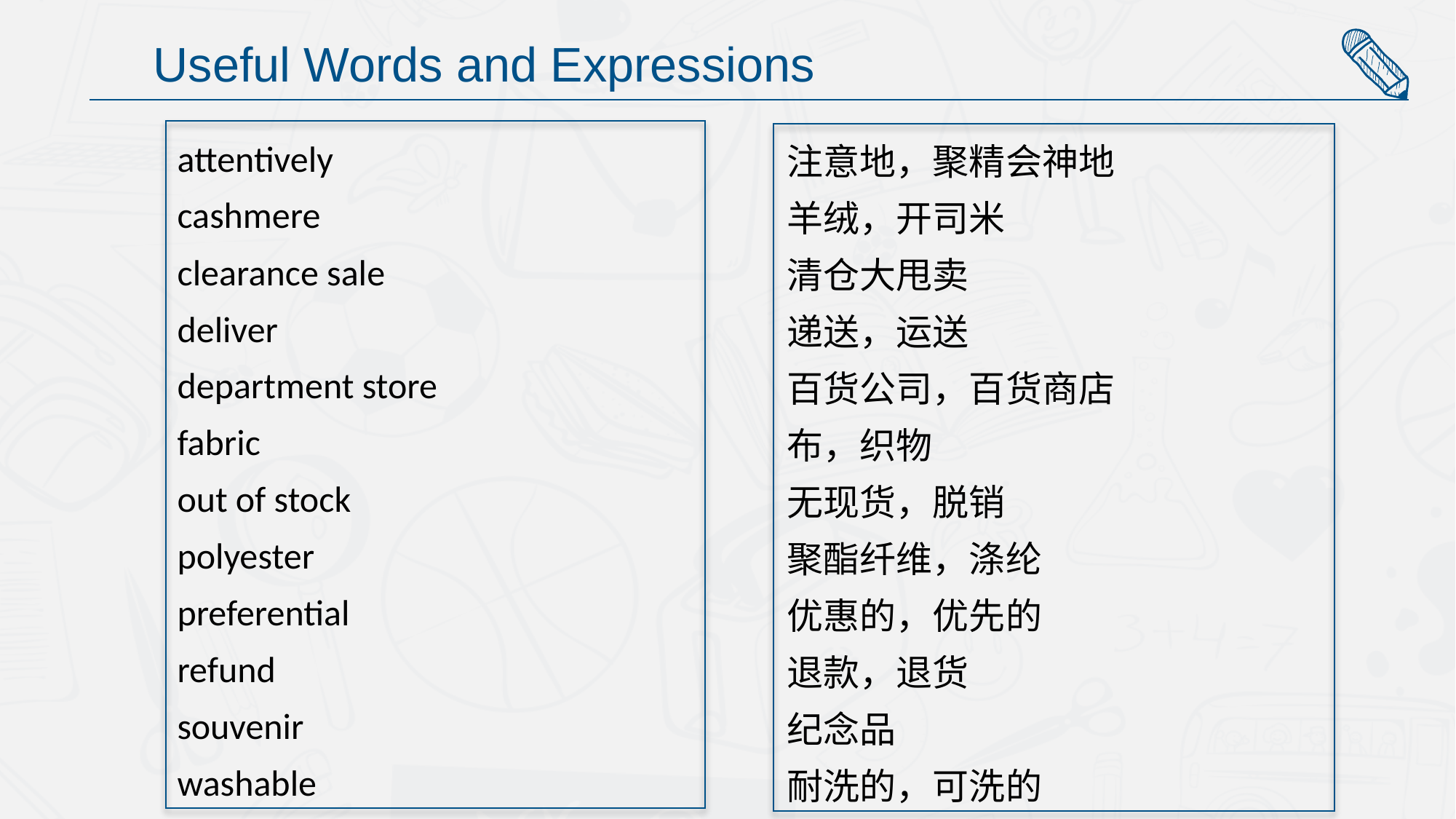

Useful Words and Expressions
attentively
cashmere
clearance sale
deliver
department store
fabric
out of stock
polyester
preferential
refund
souvenir
washable
注意地，聚精会神地
羊绒，开司米
清仓大甩卖
递送，运送
百货公司，百货商店
布，织物
无现货，脱销
聚酯纤维，涤纶
优惠的，优先的
退款，退货
纪念品
耐洗的，可洗的